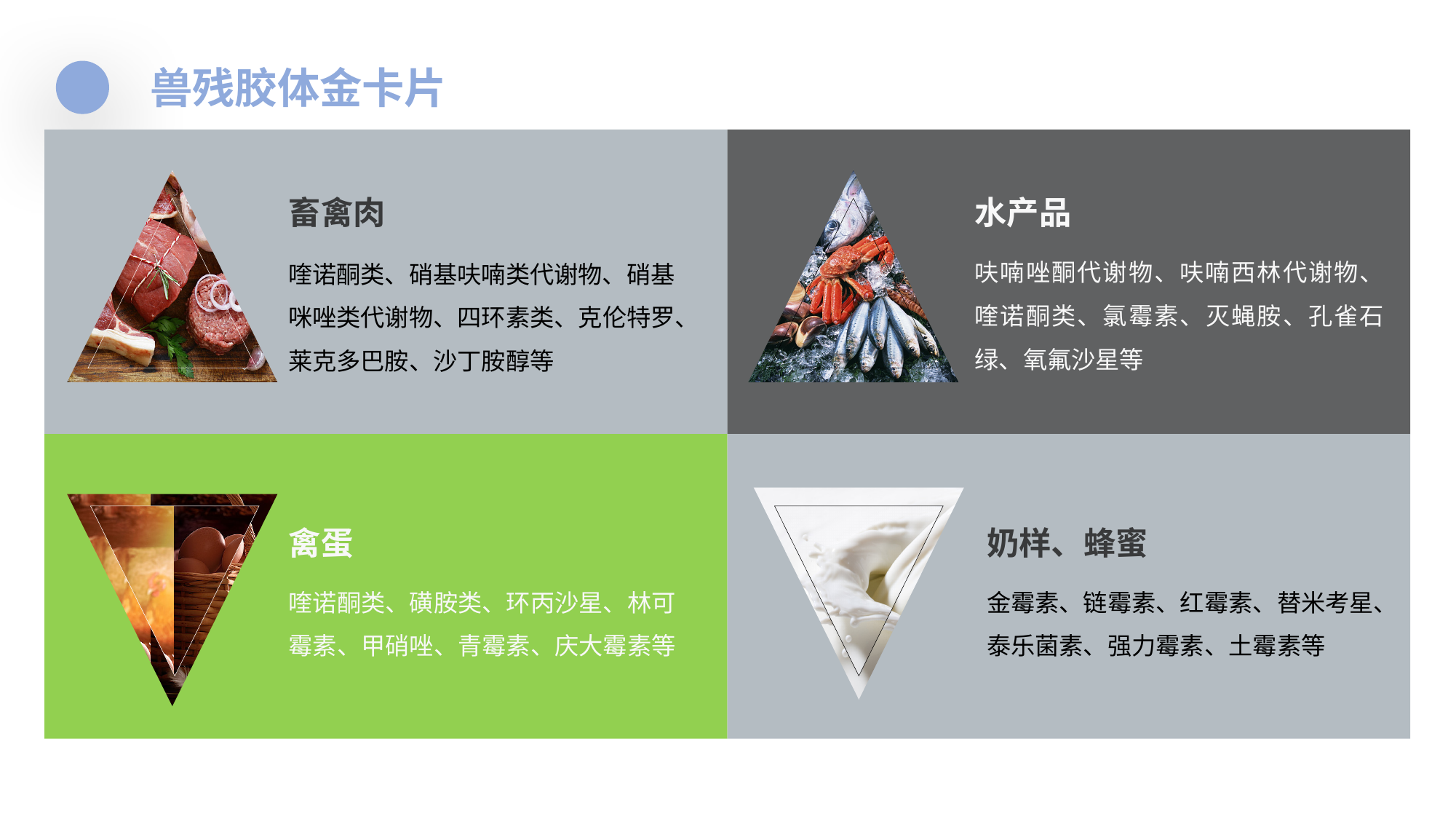

兽残胶体金卡片

畜禽肉
水产品

呋喃唑酮代谢物、呋喃西林代谢物、喹诺酮类、氯霉素、灭蝇胺、孔雀石绿、氧氟沙星等
喹诺酮类、硝基呋喃类代谢物、硝基咪唑类代谢物、四环素类、克伦特罗、莱克多巴胺、沙丁胺醇等

禽蛋
奶样、蜂蜜
喹诺酮类、磺胺类、环丙沙星、林可霉素、甲硝唑、青霉素、庆大霉素等
金霉素、链霉素、红霉素、替米考星、泰乐菌素、强力霉素、土霉素等